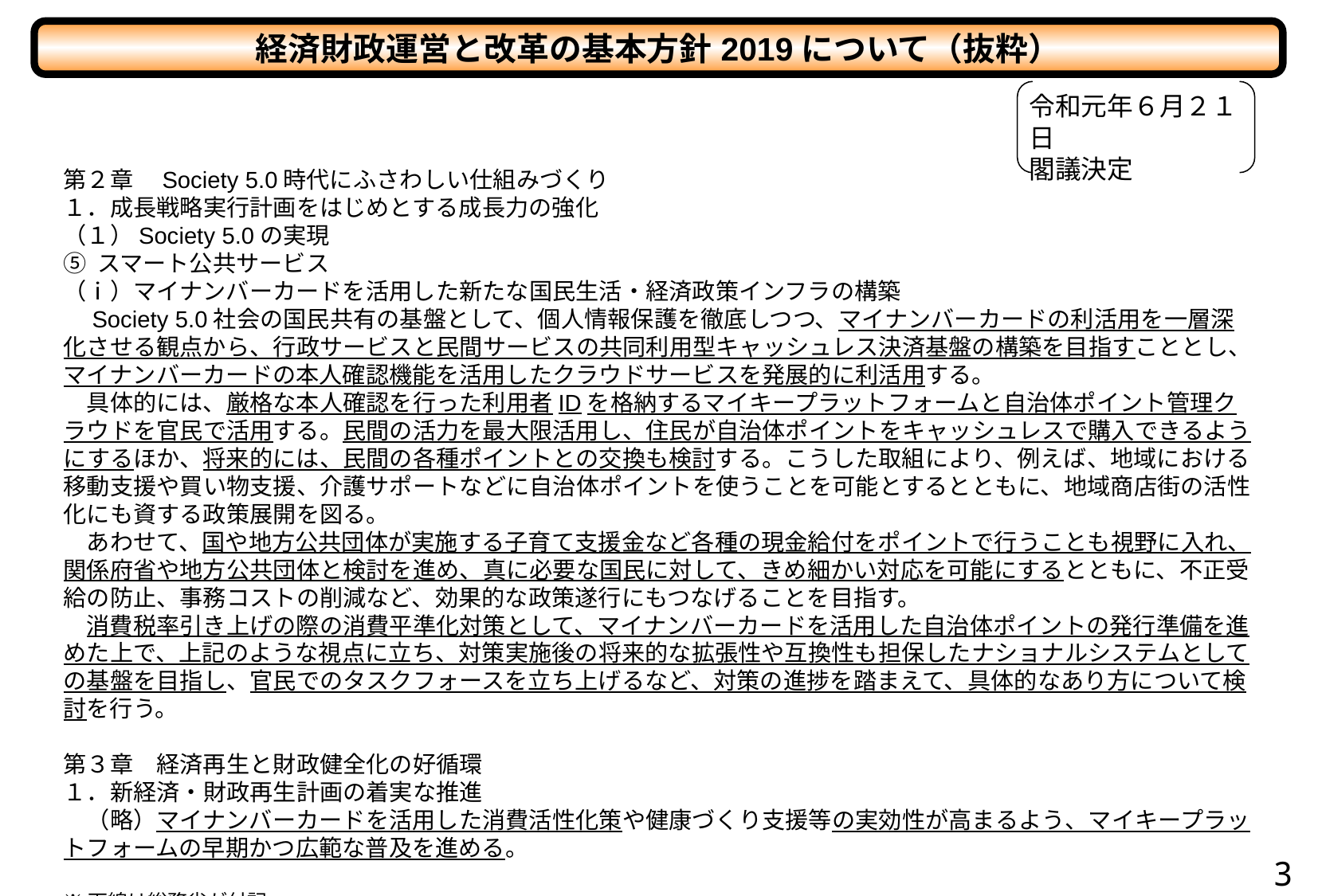

経済財政運営と改革の基本方針2019について（抜粋）

令和元年６月２１日
閣議決定
第２章　Society 5.0時代にふさわしい仕組みづくり
１．成長戦略実行計画をはじめとする成長力の強化
（１）Society 5.0の実現
⑤ スマート公共サービス
（ⅰ）マイナンバーカードを活用した新たな国民生活・経済政策インフラの構築
　Society 5.0社会の国民共有の基盤として、個人情報保護を徹底しつつ、マイナンバーカードの利活用を一層深化させる観点から、行政サービスと民間サービスの共同利用型キャッシュレス決済基盤の構築を目指すこととし、マイナンバーカードの本人確認機能を活用したクラウドサービスを発展的に利活用する。
　具体的には、厳格な本人確認を行った利用者IDを格納するマイキープラットフォームと自治体ポイント管理クラウドを官民で活用する。民間の活力を最大限活用し、住民が自治体ポイントをキャッシュレスで購入できるようにするほか、将来的には、民間の各種ポイントとの交換も検討する。こうした取組により、例えば、地域における移動支援や買い物支援、介護サポートなどに自治体ポイントを使うことを可能とするとともに、地域商店街の活性化にも資する政策展開を図る。
　あわせて、国や地方公共団体が実施する子育て支援金など各種の現金給付をポイントで行うことも視野に入れ、関係府省や地方公共団体と検討を進め、真に必要な国民に対して、きめ細かい対応を可能にするとともに、不正受給の防止、事務コストの削減など、効果的な政策遂行にもつなげることを目指す。
　消費税率引き上げの際の消費平準化対策として、マイナンバーカードを活用した自治体ポイントの発行準備を進めた上で、上記のような視点に立ち、対策実施後の将来的な拡張性や互換性も担保したナショナルシステムとしての基盤を目指し、官民でのタスクフォースを立ち上げるなど、対策の進捗を踏まえて、具体的なあり方について検討を行う。

第３章　経済再生と財政健全化の好循環
１．新経済・財政再生計画の着実な推進
　（略）マイナンバーカードを活用した消費活性化策や健康づくり支援等の実効性が高まるよう、マイキープラットフォームの早期かつ広範な普及を進める。

※下線は総務省が付記
3